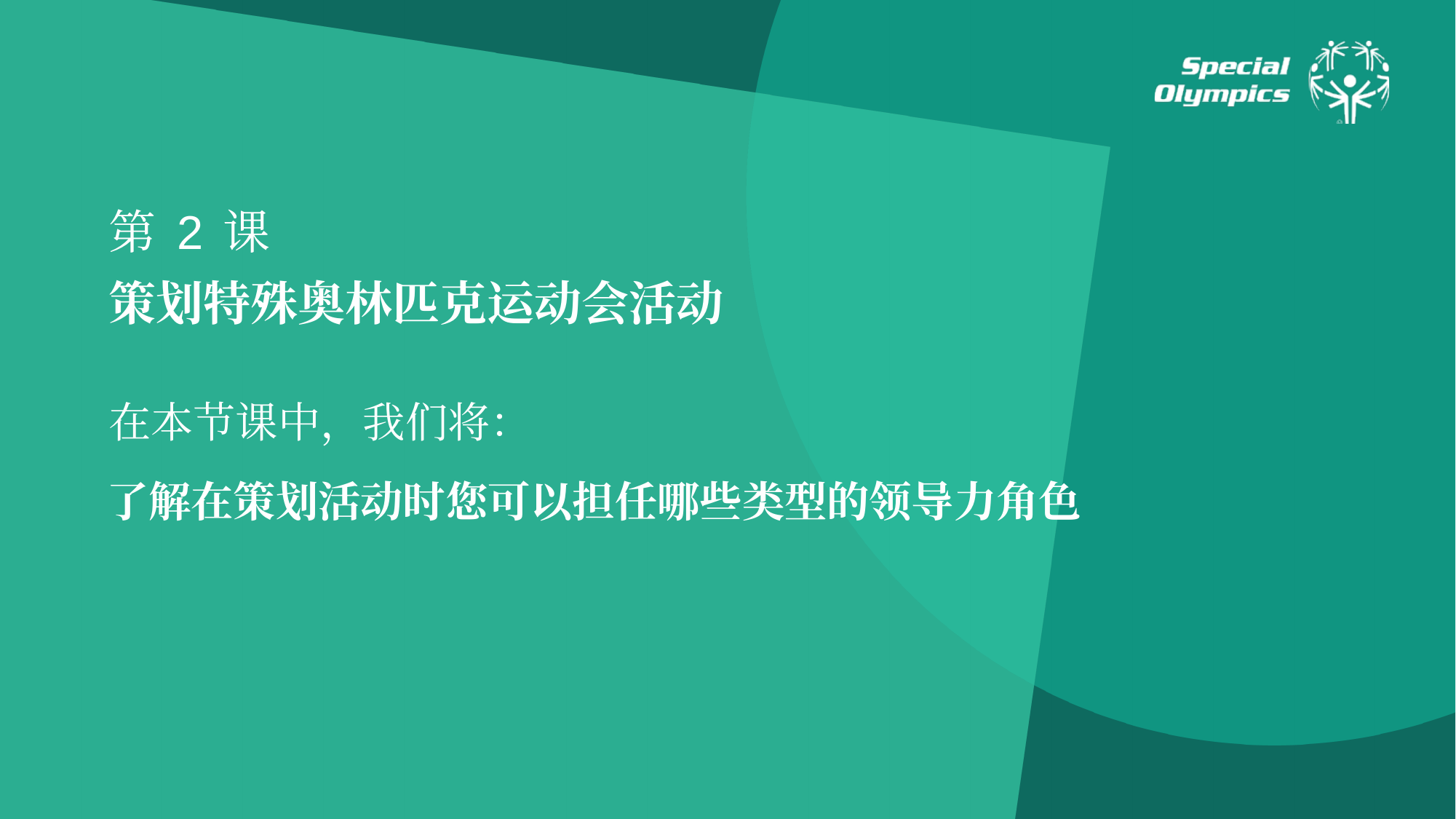

第 2 课
策划特殊奥林匹克运动会活动

在本节课中，我们将：
了解在策划活动时您可以担任哪些类型的领导力角色